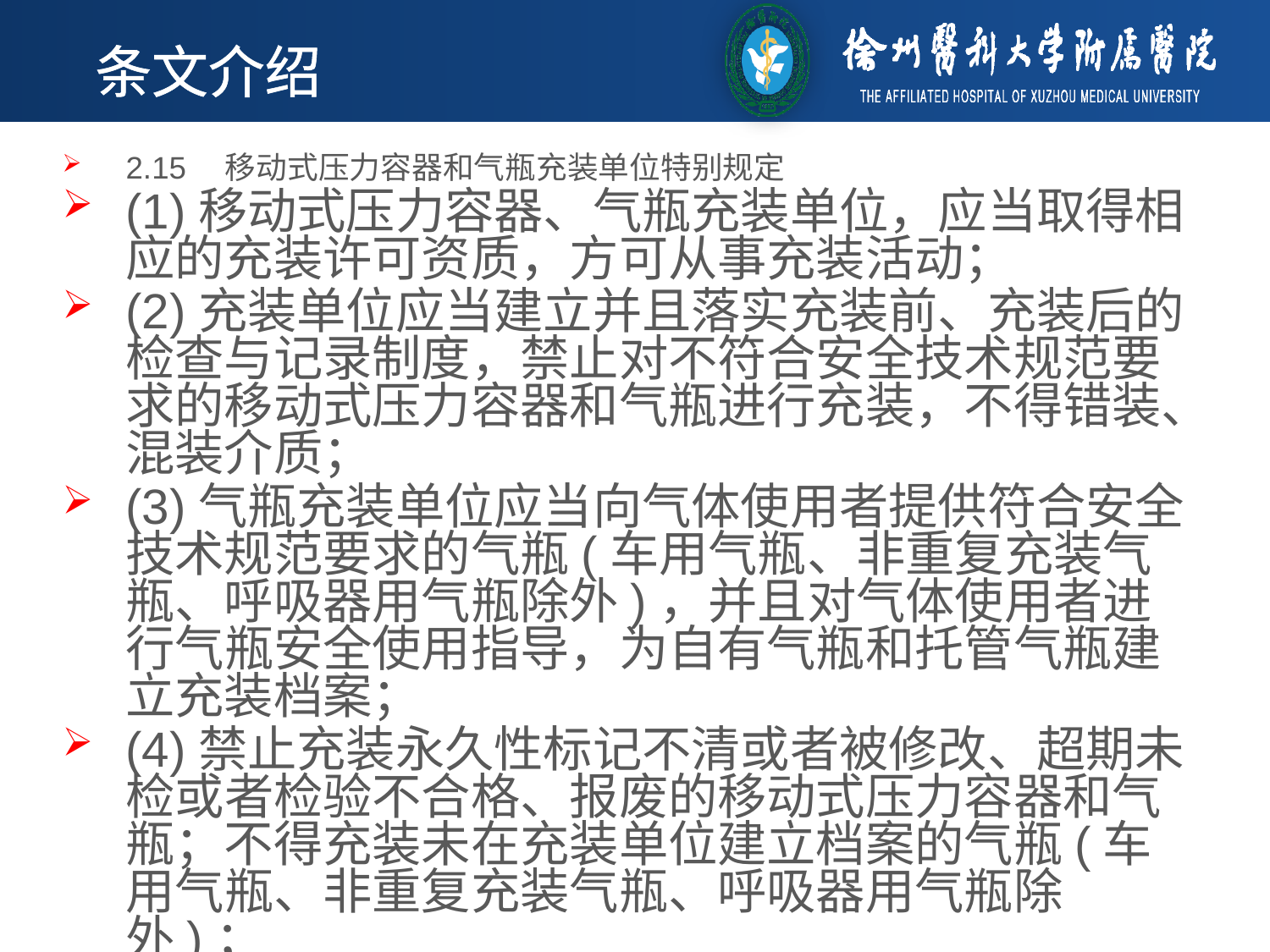

条文介绍

2.15　移动式压力容器和气瓶充装单位特别规定
(1)移动式压力容器、气瓶充装单位，应当取得相应的充装许可资质，方可从事充装活动；
(2)充装单位应当建立并且落实充装前、充装后的检查与记录制度，禁止对不符合安全技术规范要求的移动式压力容器和气瓶进行充装，不得错装、混装介质；
(3)气瓶充装单位应当向气体使用者提供符合安全技术规范要求的气瓶(车用气瓶、非重复充装气瓶、呼吸器用气瓶除外)，并且对气体使用者进行气瓶安全使用指导，为自有气瓶和托管气瓶建立充装档案；
(4)禁止充装永久性标记不清或者被修改、超期未检或者检验不合格、报废的移动式压力容器和气瓶；不得充装未在充装单位建立档案的气瓶(车用气瓶、非重复充装气瓶、呼吸器用气瓶除外)；
(5)气瓶充装单位应当建立气瓶管理信息系统，对气瓶的数量、充装、检验以及流转进行动态管理；
(6)鼓励气瓶充装单位利用二维码、电子标签等技术对气瓶进行信息化管理。